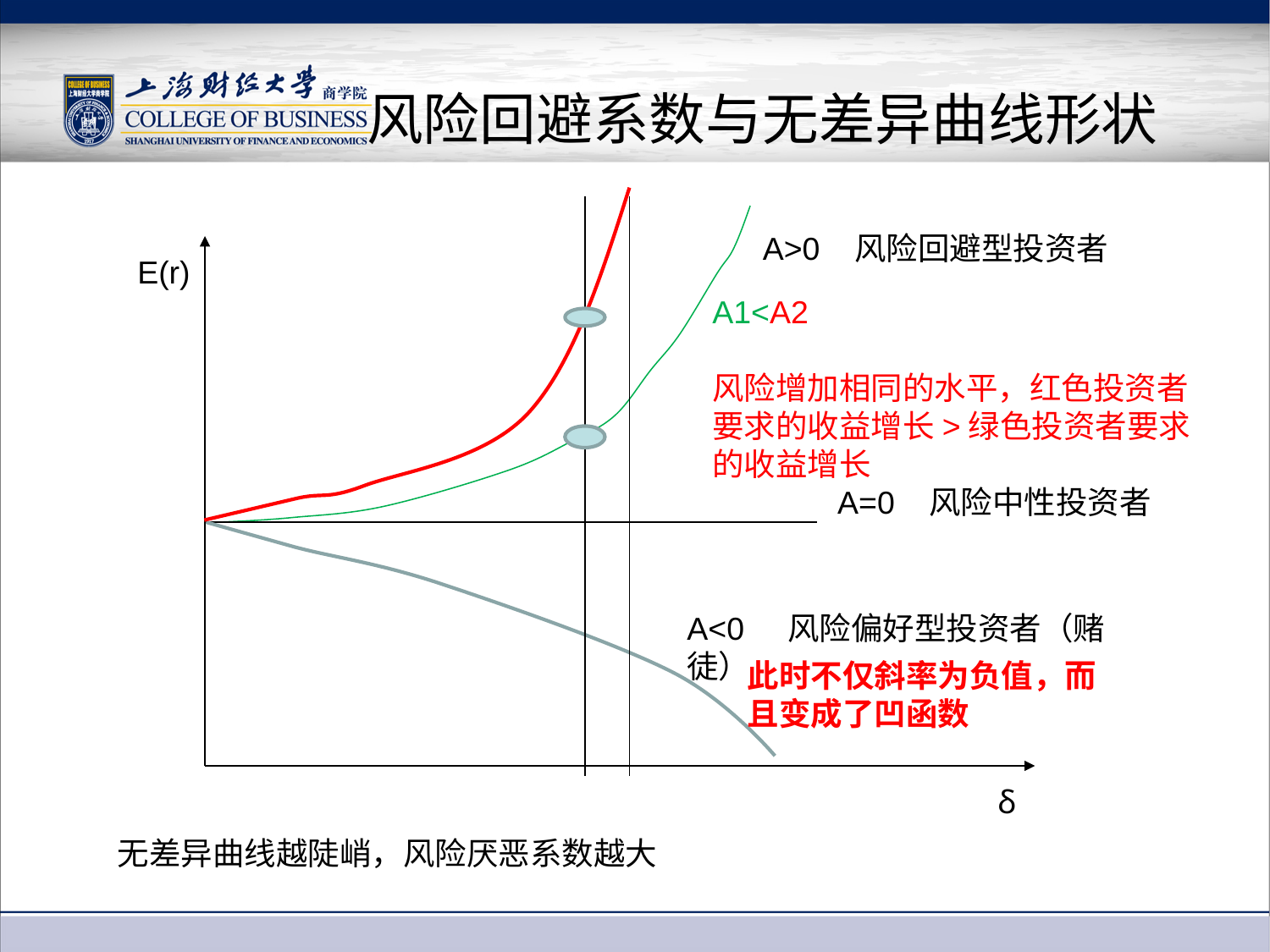

# 风险回避系数与无差异曲线形状

A>0   风险回避型投资者
E(r)
A1<A2

风险增加相同的水平，红色投资者要求的收益增长>绿色投资者要求的收益增长

A=0   风险中性投资者

A<0    风险偏好型投资者（赌徒）
此时不仅斜率为负值，而且变成了凹函数
δ
无差异曲线越陡峭，风险厌恶系数越大